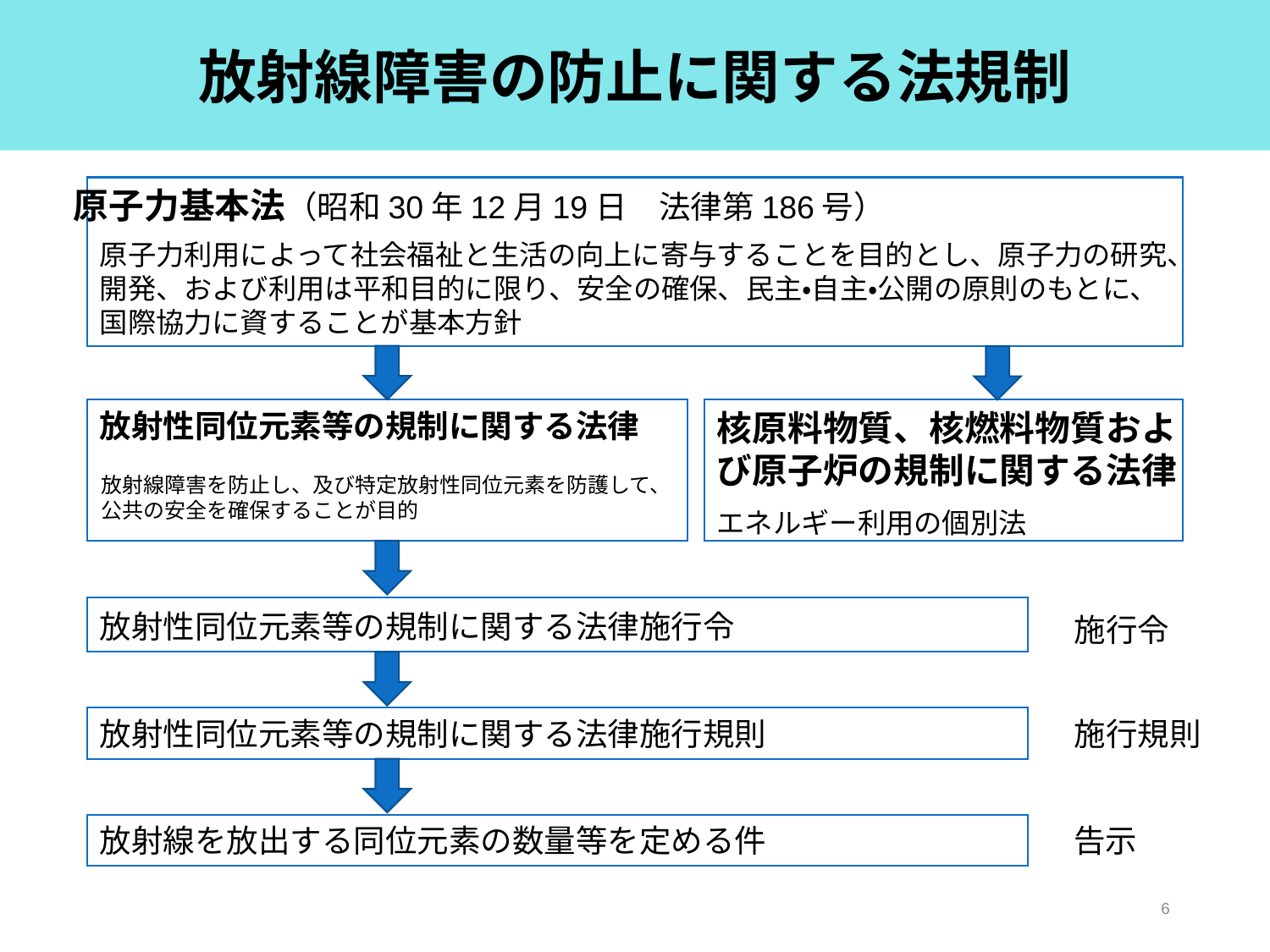

# 放射線障害の防止に関する法規制

原子力基本法（昭和30年12月19日　法律第186号）
原子力利用によって社会福祉と生活の向上に寄与することを目的とし、原子力の研究、開発、および利用は平和目的に限り、安全の確保、民主・自主・公開の原則のもとに、国際協力に資することが基本方針

放射性同位元素等の規制に関する法律
核原料物質、核燃料物質および原子炉の規制に関する法律
放射線障害を防止し、及び特定放射性同位元素を防護して、公共の安全を確保することが目的
エネルギー利用の個別法

放射性同位元素等の規制に関する法律施行令
施行令

放射性同位元素等の規制に関する法律施行規則
施行規則

放射線を放出する同位元素の数量等を定める件
告示
6